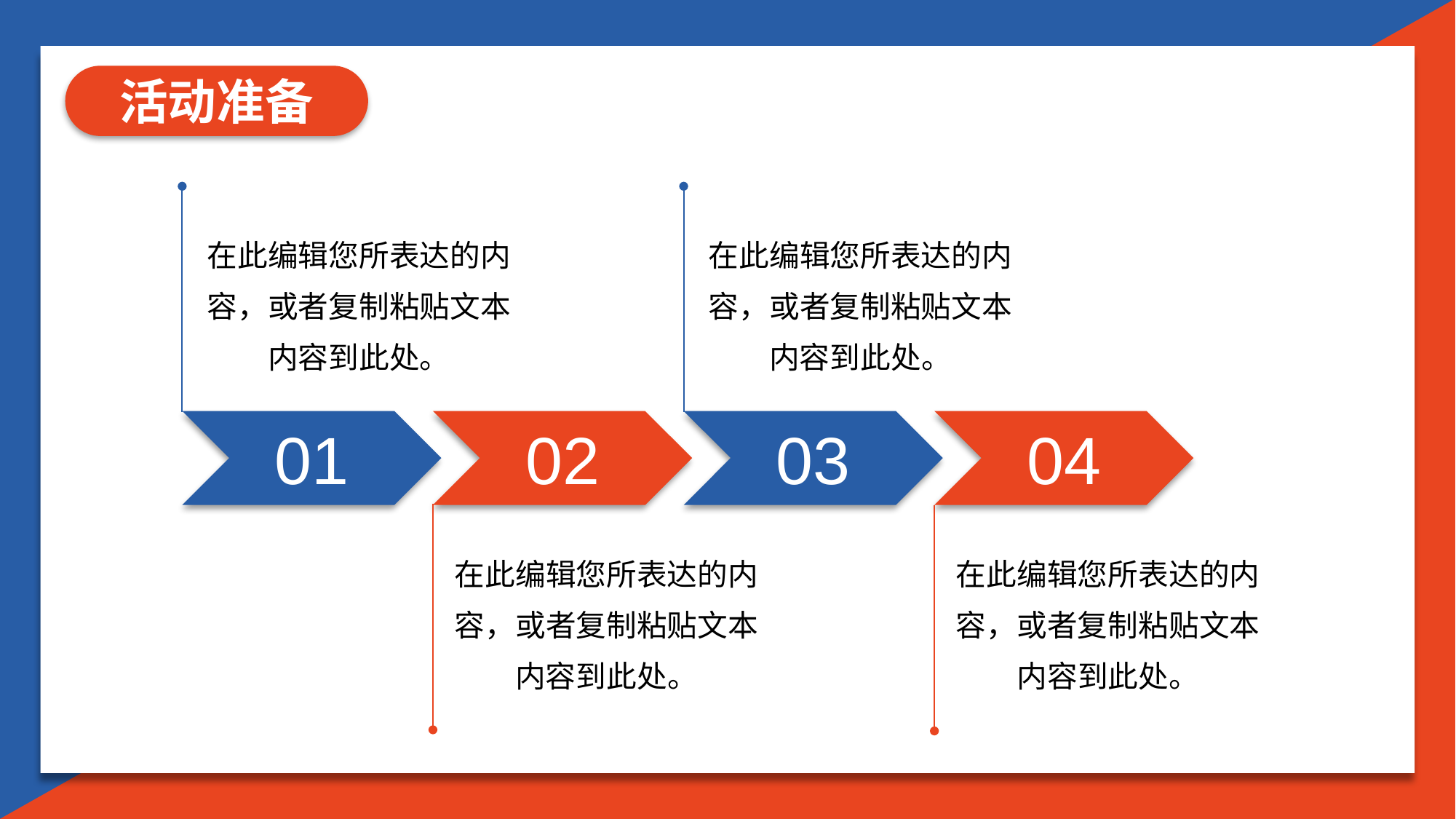

活动准备
在此编辑您所表达的内容，或者复制粘贴文本内容到此处。
在此编辑您所表达的内容，或者复制粘贴文本内容到此处。

01

02

03

04
在此编辑您所表达的内容，或者复制粘贴文本内容到此处。
在此编辑您所表达的内容，或者复制粘贴文本内容到此处。